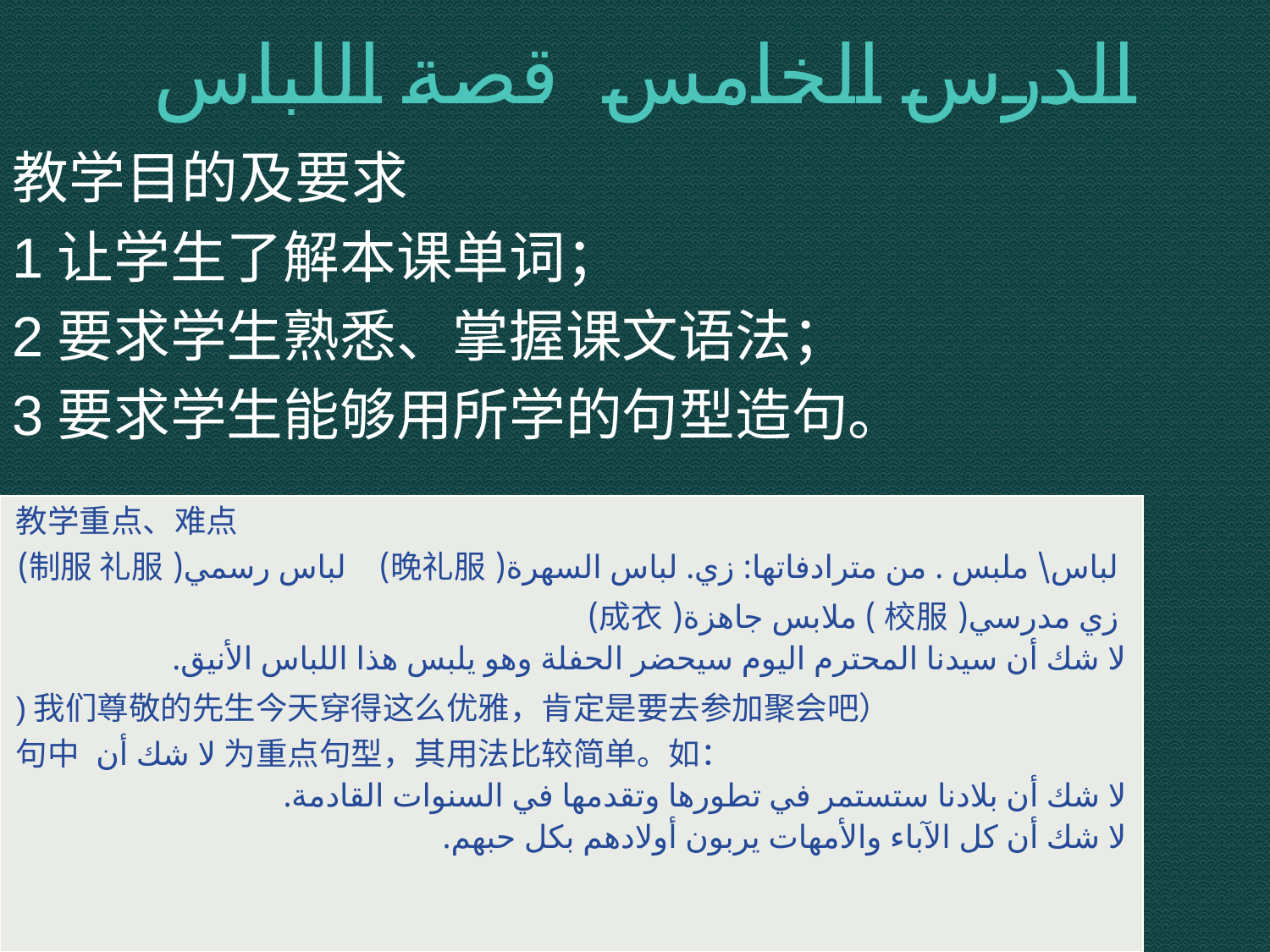

# الدرس الخامس  قصة اللباس
教学目的及要求
1让学生了解本课单词；
2要求学生熟悉、掌握课文语法；
3要求学生能够用所学的句型造句。

| 教学重点、难点 لباس\ ملبس . من مترادفاتها: زي. لباس السهرة(晚礼服) لباس رسمي(制服 礼服) زي مدرسي(校服) ملابس جاهزة(成衣) لا شك أن سيدنا المحترم اليوم سيحضر الحفلة وهو يلبس هذا اللباس الأنيق. )我们尊敬的先生今天穿得这么优雅，肯定是要去参加聚会吧） 句中 لا شك أن为重点句型，其用法比较简单。如： لا شك أن بلادنا ستستمر في تطورها وتقدمها في السنوات القادمة. لا شك أن كل الآباء والأمهات يربون أولادهم بكل حبهم. |
| --- |